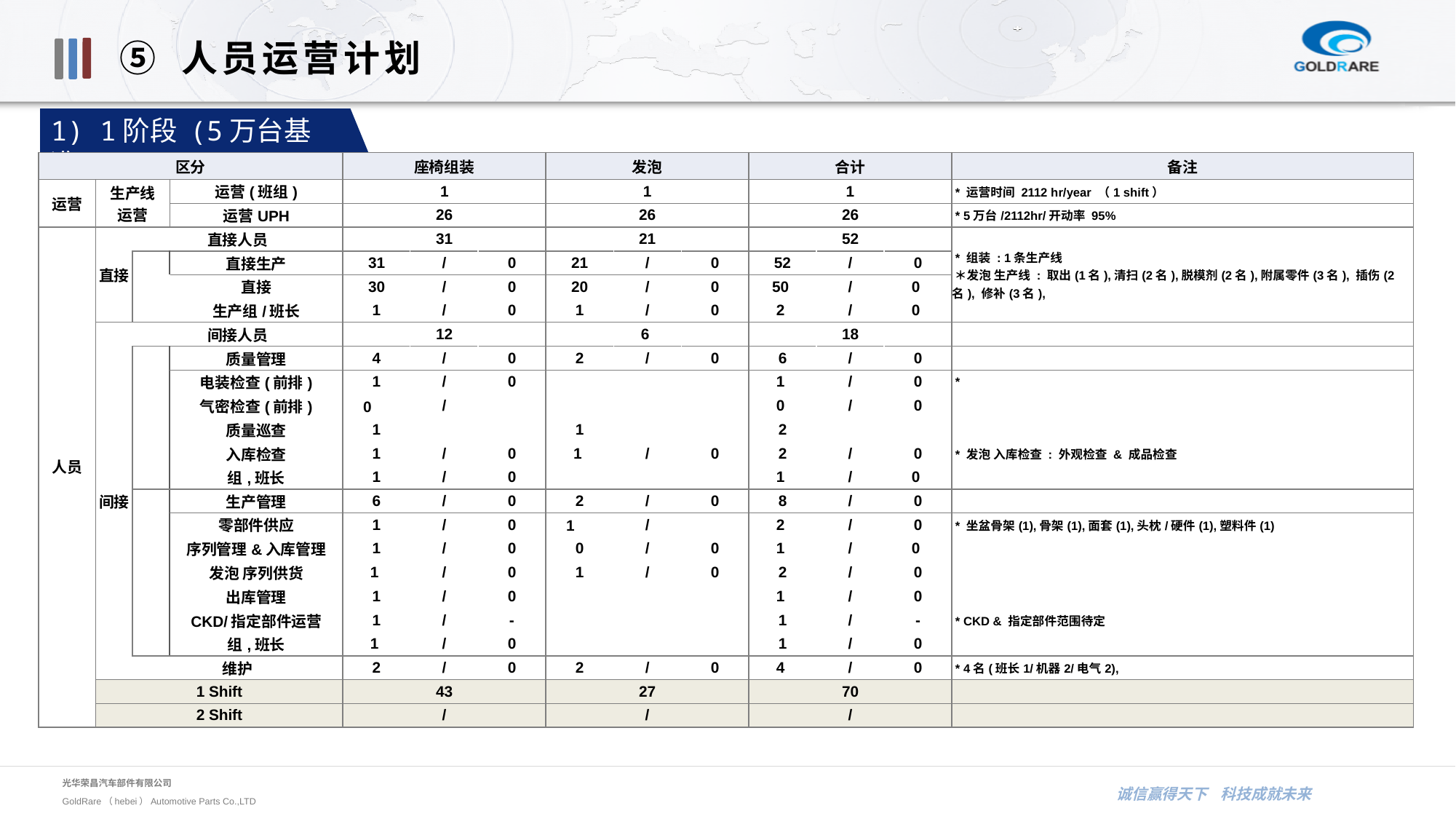

⑤ 人员运营计划
1) 1阶段 (5万台基准)
| 区分 |  |  |  | 座椅组装 |  |  | 发泡 |  |  | 合计 |  |  | 备注 |
| --- | --- | --- | --- | --- | --- | --- | --- | --- | --- | --- | --- | --- | --- |
| 运营 | 生产线 运营 |  | 运营(班组) | 1 |  |  | 1 |  |  | 1 |  |  | \* 运营时间 2112 hr/year （1 shift） |
|  |  |  | 运营UPH | 26 |  |  | 26 |  |  | 26 |  |  | \* 5万台/2112hr/开动率 95% |
| 人员 | 直接 | 直接人员 |  | 31 |  |  | 21 |  |  | 52 |  |  | \* 组装 : 1条生产线 ＊发泡 生产线 : 取出(1名),清扫(2名),脱模剂(2名),附属零件(3名), 插伤(2名), 修补(3名), |
|  |  |  | 直接生产 | 31 | / | 0 | 21 | / | 0 | 52 | / | 0 |  |
|  |  |  | 直接 | 30 | / | 0 | 20 | / | 0 | 50 | / | 0 |  |
|  |  |  | 生产组/班长 | 1 | / | 0 | 1 | / | 0 | 2 | / | 0 |  |
|  | 间接 | 间接人员 |  | 12 |  |  | 6 |  |  | 18 |  |  |  |
|  |  |  | 质量管理 | 4 | / | 0 | 2 | / | 0 | 6 | / | 0 |  |
|  |  |  | 电装检查(前排) | 1 | / | 0 |  |  |  | 1 | / | 0 | \* |
|  |  |  | 气密检查(前排) | 0 | / |  |  |  |  | 0 | / | 0 |  |
|  |  |  | 质量巡查 | 1 |  |  | 1 |  |  | 2 |  |  |  |
|  |  |  | 入库检查 | 1 | / | 0 | 1 | / | 0 | 2 | / | 0 | \* 发泡 入库检查 : 外观检查 & 成品检查 |
|  |  |  | 组,班长 | 1 | / | 0 |  |  |  | 1 | / | 0 |  |
|  |  |  | 生产管理 | 6 | / | 0 | 2 | / | 0 | 8 | / | 0 |  |
|  |  |  | 零部件供应 | 1 | / | 0 | 1 | / |  | 2 | / | 0 | \* 坐盆骨架(1),骨架(1),面套(1),头枕/硬件(1),塑料件(1) |
|  |  |  | 序列管理&入库管理 | 1 | / | 0 | 0 | / | 0 | 1 | / | 0 |  |
|  |  |  | 发泡 序列供货 | 1 | / | 0 | 1 | / | 0 | 2 | / | 0 |  |
|  |  |  | 出库管理 | 1 | / | 0 |  |  |  | 1 | / | 0 |  |
|  |  |  | CKD/指定部件运营 | 1 | / | - |  |  |  | 1 | / | - | \* CKD & 指定部件范围待定 |
|  |  |  | 组,班长 | 1 | / | 0 |  |  |  | 1 | / | 0 |  |
|  |  | 维护 |  | 2 | / | 0 | 2 | / | 0 | 4 | / | 0 | \* 4名(班长1/机器2/电气2), |
|  | 1 Shift |  |  | 43 |  |  | 27 |  |  | 70 |  |  |  |
|  | 2 Shift |  |  | / |  |  | / |  |  | / |  |  |  |